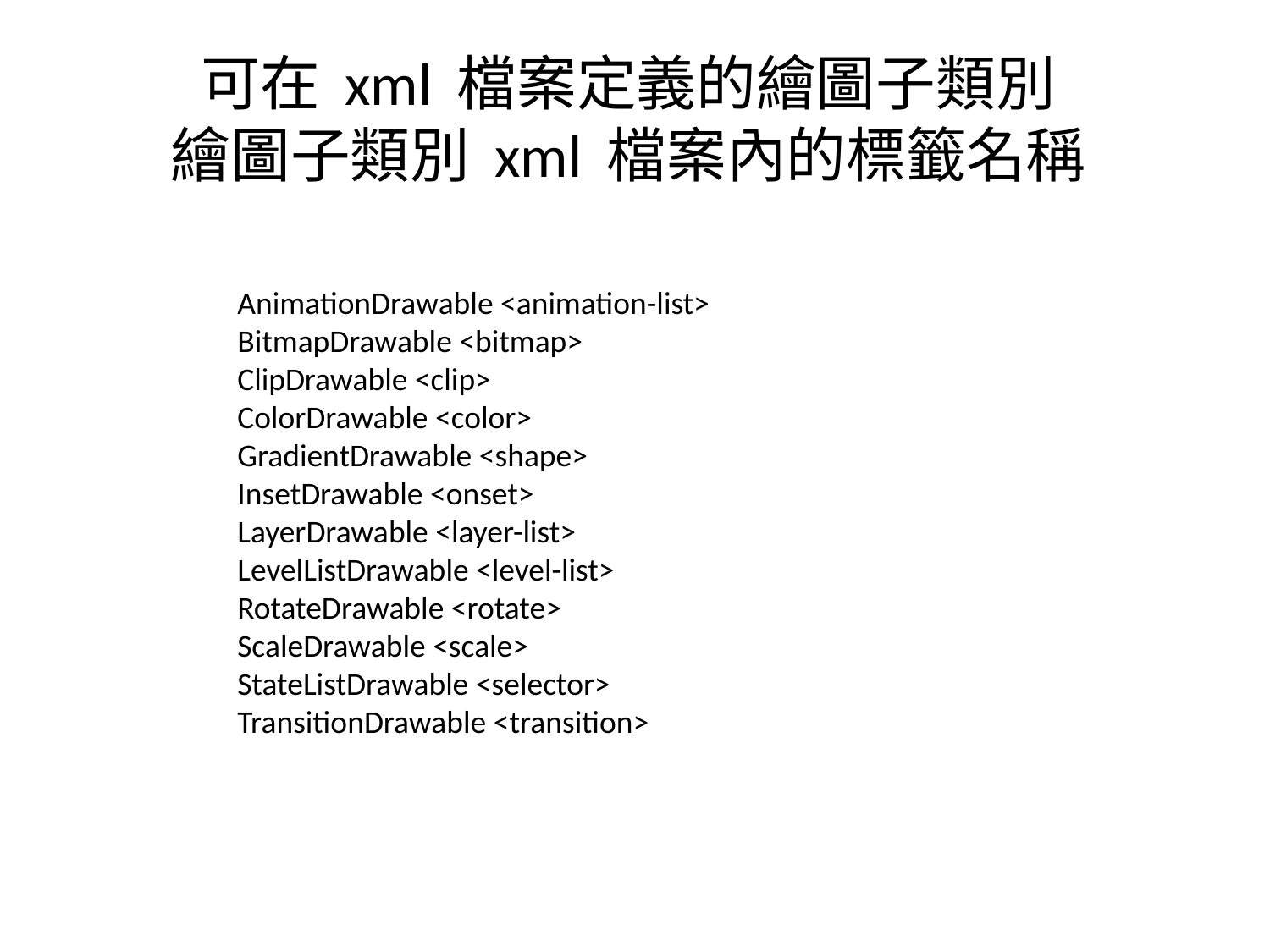

# 可在 xml 檔案定義的繪圖子類別 繪圖子類別 xml 檔案內的標籤名稱
AnimationDrawable <animation-list>
BitmapDrawable <bitmap>
ClipDrawable <clip>
ColorDrawable <color>
GradientDrawable <shape>
InsetDrawable <onset>
LayerDrawable <layer-list>
LevelListDrawable <level-list>
RotateDrawable <rotate>
ScaleDrawable <scale>
StateListDrawable <selector>
TransitionDrawable <transition>